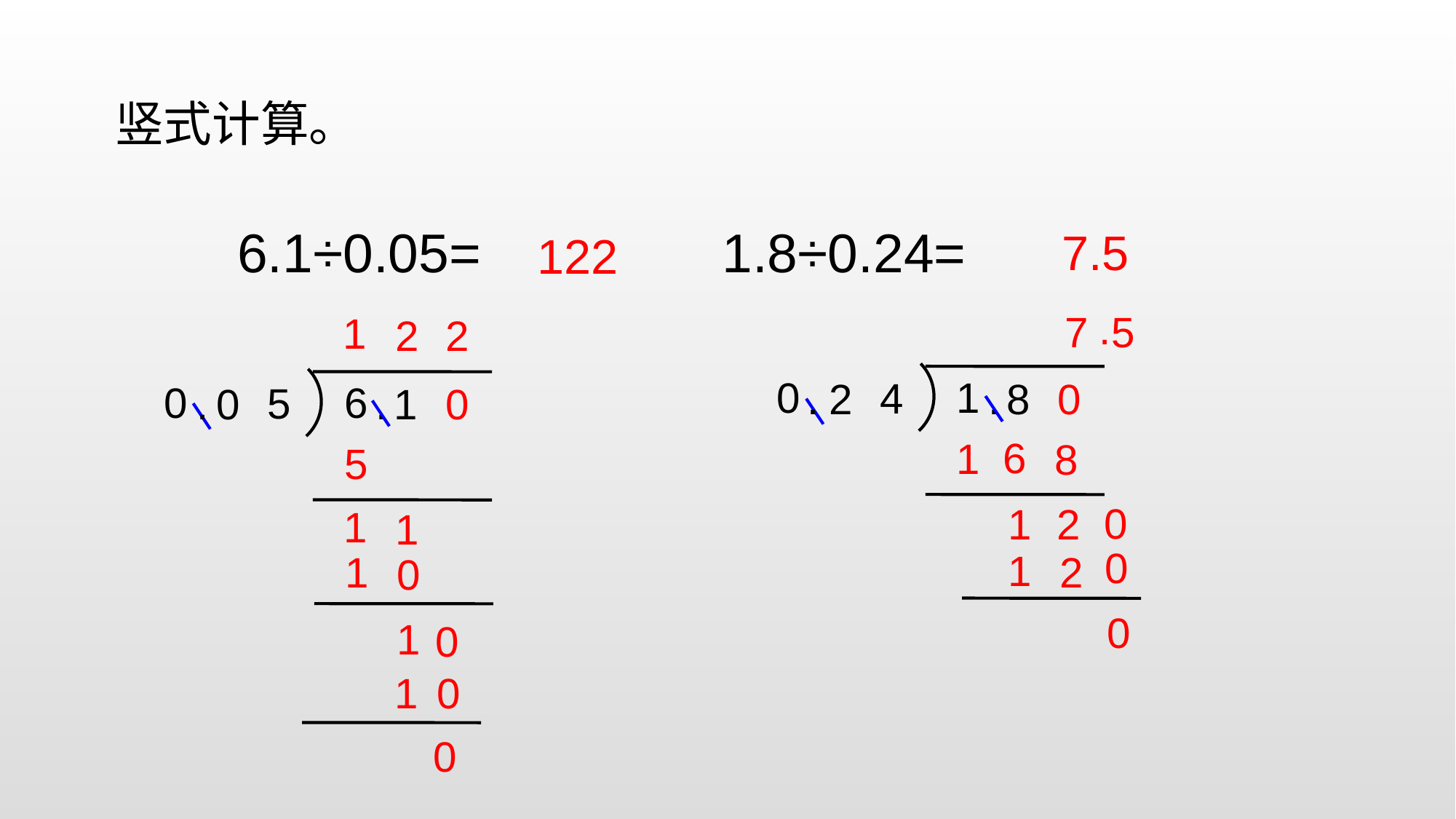

竖式计算。
7.5
               6.1÷0.05=                1.8÷0.24=
122
.
7
5
1
2
2

0
1
4
.
2
.
8
0
0
6
5
.
0
.
1
0
6
1
8
5
0
2
1
1
1
0
1
2
1
0
0
1
0
1
0
0